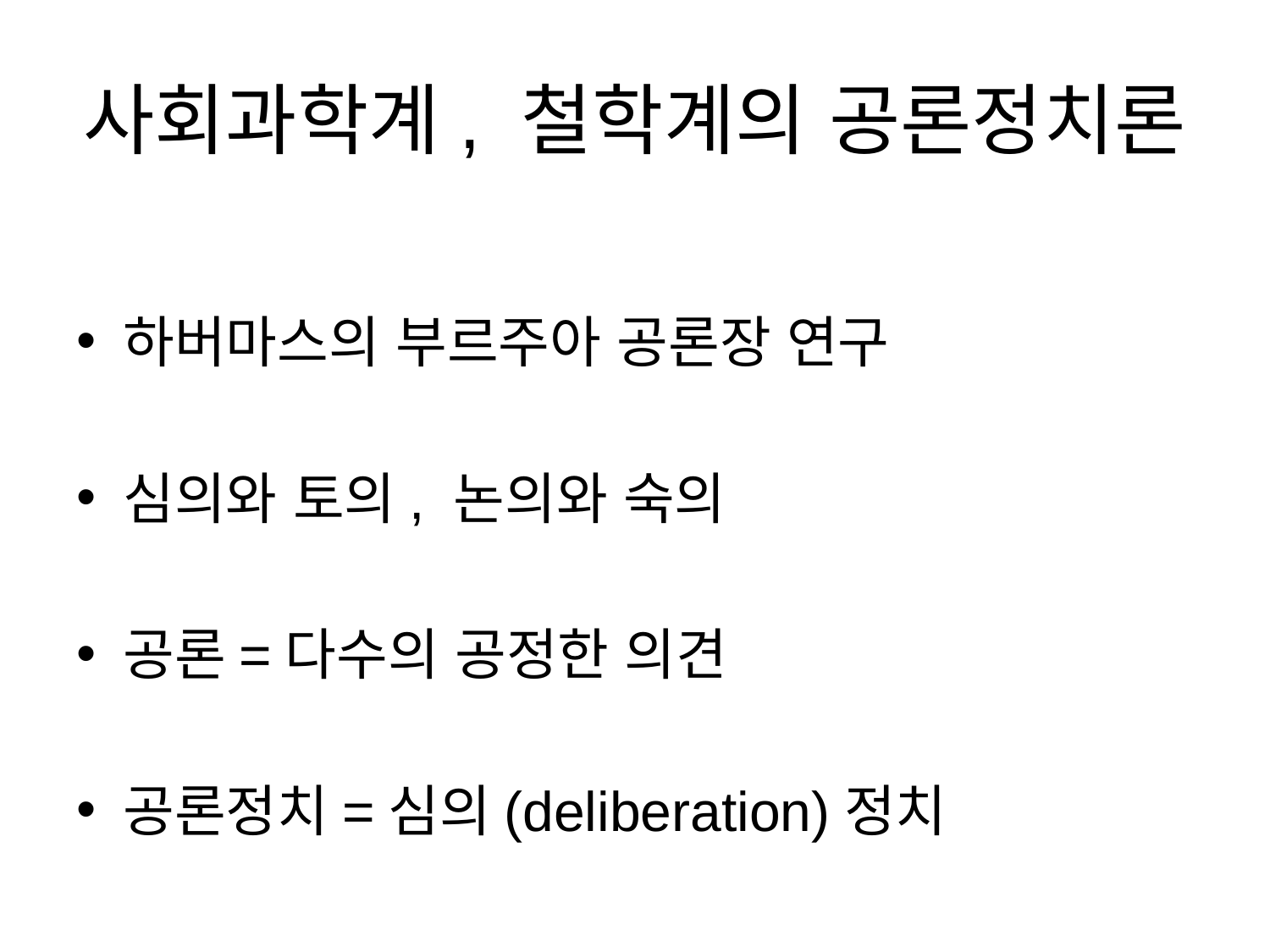

# 사회과학계, 철학계의 공론정치론

하버마스의 부르주아 공론장 연구

심의와 토의, 논의와 숙의

공론=다수의 공정한 의견

공론정치=심의(deliberation)정치